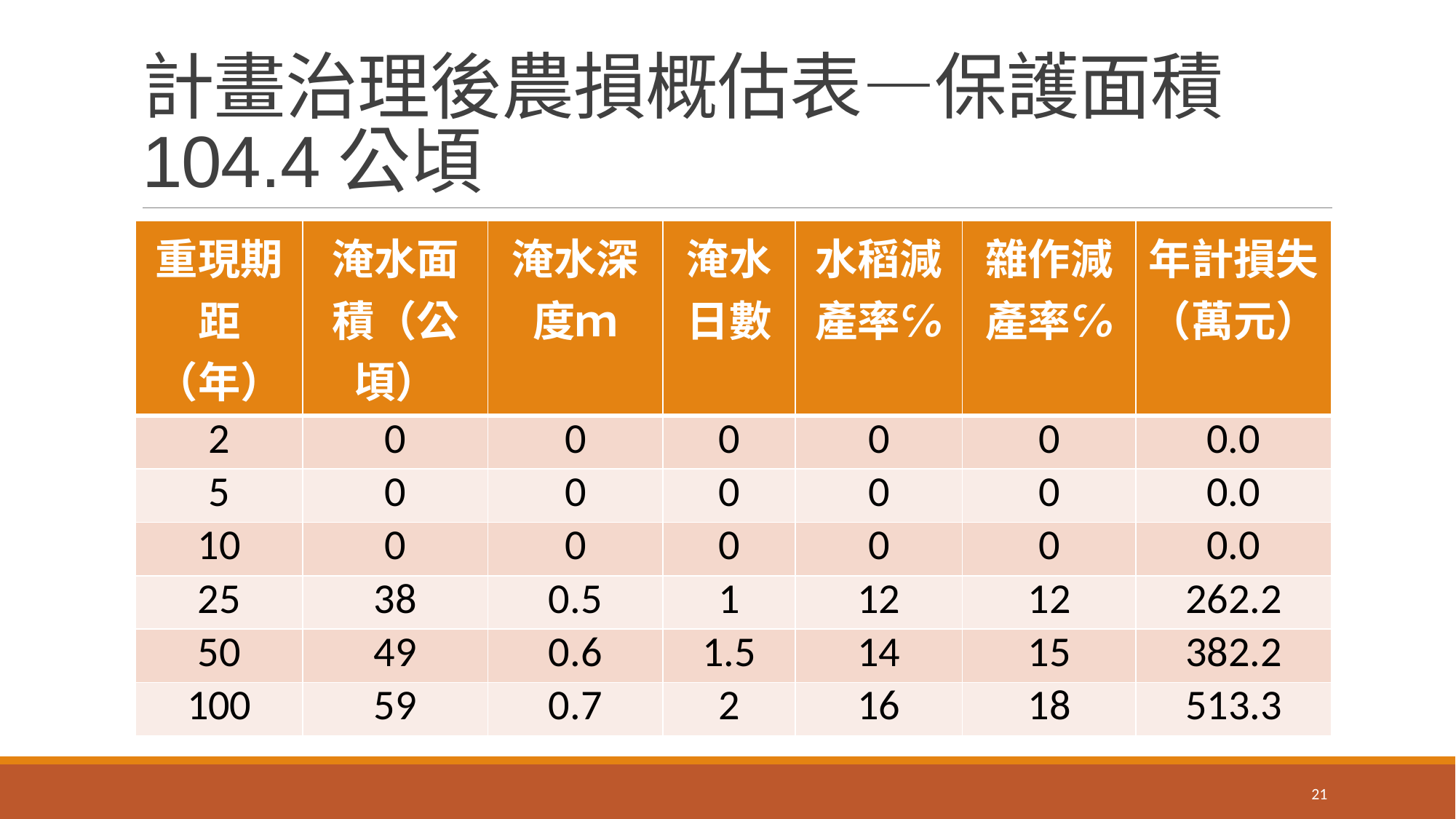

# 計畫治理後農損概估表—保護面積104.4公頃
| 重現期距（年） | 淹水面積（公頃） | 淹水深度ｍ | 淹水日數 | 水稻減產率℅ | 雜作減產率℅ | 年計損失（萬元） |
| --- | --- | --- | --- | --- | --- | --- |
| 2 | 0 | 0 | 0 | 0 | 0 | 0.0 |
| 5 | 0 | 0 | 0 | 0 | 0 | 0.0 |
| 10 | 0 | 0 | 0 | 0 | 0 | 0.0 |
| 25 | 38 | 0.5 | 1 | 12 | 12 | 262.2 |
| 50 | 49 | 0.6 | 1.5 | 14 | 15 | 382.2 |
| 100 | 59 | 0.7 | 2 | 16 | 18 | 513.3 |
21